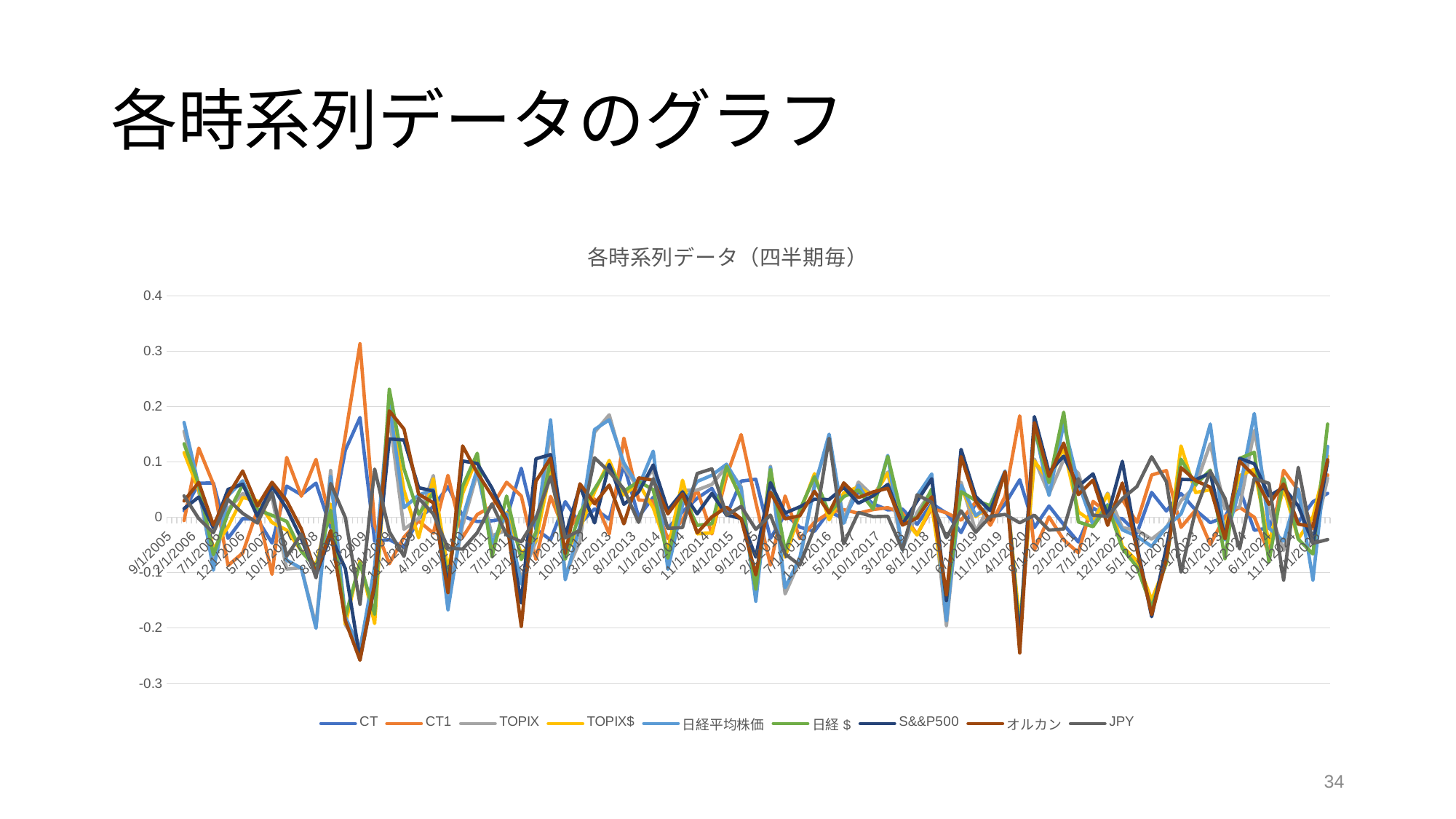

# 各時系列データのグラフ

### Chart: 各時系列データ（四半期毎）

| Category | CT | CT1 | TOPIX | TOPIX$ | 日経平均株価 | 日経$ | S&&P500 | オルカン | JPY |
|---|---|---|---|---|---|---|---|---|---|
| 38596 | None | None | None | None | None | None | None | None | None |
| 38687 | 0.011803333333333332 | -0.00597 | 0.1554244030920622 | 0.11688165606644416 | 0.171350659 | 0.13280791197438194 | 0.015744542263597568 | 0.029597559 | 0.038542747025618045 |
| 38777 | 0.06160333333333332 | 0.12497 | 0.046427435900530584 | 0.04880394355442393 | 0.057187654 | 0.05956416165389335 | 0.03657361739508394 | 0.063078052 | -0.002376507653893349 |
| 38869 | 0.06194333333333333 | 0.05996 | -0.0852370222503109 | -0.05731861413903823 | -0.095542451 | -0.06762404288872732 | -0.019181874683214757 | -0.014292502 | -0.027918408111272674 |
| 38961 | -0.03809333333333333 | -0.08721 | 0.014867255945683153 | -0.017290961789935957 | 0.039356688 | 0.007198470264380891 | 0.050355994922661 | 0.039710368 | 0.03215821773561911 |
| 39052 | -0.0025799999999999664 | -0.06459999999999999 | 0.04274300305591371 | 0.03566034275673639 | 0.065879152 | 0.05879649170082268 | 0.05992860800902636 | 0.083610978 | 0.007082660299177319 |
| 39142 | -0.003296666666666634 | 0.01308 | 0.01917176092260714 | 0.029559929168619978 | 0.003582372 | 0.01397054024601284 | 0.0018315023434678406 | 0.020240773 | -0.01038816824601284 |
| 39234 | -0.04650000000000001 | -0.10311000000000001 | 0.035130558646292415 | -0.009531578336407248 | 0.048036659 | 0.0033745220173003396 | 0.05637221798975897 | 0.063213703 | 0.04466213698269966 |
| 39326 | 0.056316666666666675 | 0.10821 | -0.09339526512294233 | -0.023195434909040094 | -0.077502295 | -0.007302464786097765 | 0.01551135023728612 | 0.029889746 | -0.07019983021390223 |
| 39417 | 0.0406833333333333 | 0.038000000000000006 | -0.09121864937999852 | -0.060621161226617294 | -0.092165542 | -0.06156805384661878 | -0.03900066924839538 | -0.021272439 | -0.030597488153381223 |
| 39508 | 0.06168000000000003 | 0.10471 | -0.196055247179415 | -0.08675578994163935 | -0.200591436 | -0.09129197876222436 | -0.10449827059067766 | -0.102430322 | -0.10929945723777565 |
| 39600 | -0.01900333333333333 | -0.009419999999999998 | 0.08464383797872005 | 0.02363628544155503 | 0.073539714 | 0.012532161462834986 | -0.03281502411833878 | -0.023882479 | 0.06100755253716502 |
| 39692 | 0.12140000000000002 | 0.14751 | -0.19390876936924784 | -0.19315455042145574 | -0.180065285 | -0.1793110660522079 | -0.09293799565926902 | -0.186980677 | -0.0007542189477921072 |
| 39783 | 0.18035333333333334 | 0.3136 | -0.23550572331168995 | -0.07834823260795232 | -0.239747087 | -0.08258959629626236 | -0.2557333484189414 | -0.258322104 | -0.15715749070373763 |
| 39873 | -0.04322 | -0.01414 | -0.10491577701201663 | -0.1920559026568607 | -0.088457189 | -0.17559731464484407 | -0.12396073652121707 | -0.119475437 | 0.08714012564484408 |
| 39965 | -0.04033333333333337 | -0.08404000000000009 | 0.18379398773303604 | 0.20971889884231704 | 0.20538052 | 0.231305431109281 | 0.14162923455547366 | 0.192384266 | -0.025924911109280992 |
| 40057 | -0.05430333333333336 | -0.03604000000000011 | -0.021657728450606293 | 0.048871224550328954 | 0.01739969 | 0.08792864300093524 | 0.13967207790490835 | 0.159433325 | -0.07052895300093524 |
| 40148 | -0.0020266666666666337 | -0.00669 | -0.0024760251008359695 | -0.0369640892344474 | 0.03996824 | 0.005480175866388576 | 0.053414777196698834 | 0.041630775 | 0.034488064133611426 |
| 40238 | 0.0193066666666667 | -0.0287899999999999 | 0.07554481333271948 | 0.06964319204043577 | 0.050250029 | 0.044348407707716295 | 0.04754670977025404 | 0.026235768 | 0.005901621292283708 |
| 40330 | 0.055473333333333374 | 0.0758 | -0.15124660732685444 | -0.09559116355007544 | -0.167177218 | -0.11152177422322099 | -0.12625261369882315 | -0.13623045 | -0.055655443776778994 |
| 40422 | 0.0022999999999996725 | -0.036309999999999995 | -0.01425577576829183 | 0.04324202378677595 | -0.00141745 | 0.05608034955506778 | 0.10184215729659786 | 0.128916848 | -0.05749779955506778 |
| 40513 | -0.0077399999999999925 | 0.005040000000000003 | 0.08022537529824783 | 0.10816694038780877 | 0.087775279 | 0.11571684408956093 | 0.09712480233559699 | 0.080193941 | -0.027941565089560937 |
| 40603 | -0.00639 | 0.01978 | -0.033280226391917446 | -0.057380711257769876 | -0.047428777 | -0.07152926186585243 | 0.05281090813234907 | 0.038564428 | 0.024100484865852433 |
| 40695 | -0.0019599999999999986 | 0.06312 | -0.023462032789533918 | 0.008678572077812148 | 0.006232651 | 0.038373255867346065 | -0.0039298720468202725 | -0.005310315 | -0.032140604867346066 |
| 40787 | 0.08863666666666663 | 0.03855 | -0.1094615579399766 | -0.06528072465825616 | -0.120666518 | -0.07648568471827955 | -0.15463037485141545 | -0.197211574 | -0.04418083328172045 |
| 40878 | -0.021463333333333303 | -0.07587999999999989 | -0.04371811375750628 | -0.042419243591785165 | -0.028556981 | -0.02725811083427888 | 0.10574933876588656 | 0.065075097 | -0.0012988701657211175 |
| 40969 | -0.04081333333333333 | 0.03764 | 0.1592023364620426 | 0.08592095263547699 | 0.176106998 | 0.10282561417343437 | 0.11332016564148531 | 0.106895179 | 0.07328138382656561 |
| 41061 | 0.028156666666666635 | -0.029099999999999997 | -0.10384654033948307 | -0.06668675311180658 | -0.112928748 | -0.07576896077232351 | -0.03342426850920928 | -0.065687296 | -0.03715978722767649 |
| 41153 | -0.011893333333333327 | 0.005400000000000011 | -0.043336797800888005 | -0.01961525675455261 | -0.015284793 | 0.008436748046335396 | 0.05602806676020938 | 0.060513418 | -0.023721541046335396 |
| 41244 | 0.01508666666666667 | 0.03301 | 0.15354219630826982 | 0.04605301077775237 | 0.158649403 | 0.051160217469482544 | -0.010115541973224073 | 0.024340945 | 0.10748918553051745 |
| 41334 | -0.0034700000000000334 | -0.030229999999999996 | 0.18517666913911437 | 0.1027777887116088 | 0.176185673 | 0.0937867925724944 | 0.09555237074119421 | 0.058060631 | 0.08239888042750558 |
| 41426 | 0.0946233333333333 | 0.14295 | 0.09148890765735444 | 0.04047168917119317 | 0.098211077 | 0.04719385851383872 | 0.02336746222832289 | -0.011873804 | 0.051017218486161274 |
| 41518 | 0.0006466666666667028 | 0.0311900000000001 | 0.05178266168068894 | 0.0610058558318932 | 0.055356732 | 0.06457992615120425 | 0.045752854616603944 | 0.071206957 | -0.009223194151204256 |
| 41609 | 0.03615666666666666 | 0.029429999999999998 | 0.08673148968257662 | 0.017026113712329552 | 0.119536119 | 0.04983074302975293 | 0.09463414781578709 | 0.067010468 | 0.06970537597024706 |
| 41699 | -0.01980666666666667 | -0.038590000000000006 | -0.07939725849943967 | -0.05915578848713279 | -0.094126016 | -0.07388454598769313 | 0.012868585481420449 | 0.006027569 | -0.020241470012306872 |
| 41791 | 0.009956666666666666 | -0.004200000000000001 | 0.04841441105024913 | 0.06689994892323438 | 0.022293073 | 0.040778610872985246 | 0.0458728278011933 | 0.042232123 | -0.018485537872985246 |
| 41883 | 0.034413333333333344 | 0.04963000000000001 | 0.049244164926859214 | -0.029871695253088186 | 0.064576444 | -0.014539416179947404 | 0.006133490895296305 | -0.028147554 | 0.0791158601799474 |
| 41974 | 0.052216666666666696 | -0.030060000000000003 | 0.05943661508475947 | -0.028182627706822595 | 0.076008437 | -0.011610805791582066 | 0.042976555408677335 | 0.000647505 | 0.08761924279158206 |
| 42064 | 0.003343333333333661 | 0.07418 | 0.0919776747332262 | 0.0883079458442638 | 0.095890502 | 0.0922207731110376 | 0.0043569041415417245 | 0.018150353 | 0.0036697288889624017 |
| 42156 | 0.06538333333333297 | 0.1494099999999989 | 0.05502552295089067 | 0.035487372066426146 | 0.052175579 | 0.032637428115535466 | -0.0023142106672970624 | -0.002947177 | 0.01953815088446453 |
| 42248 | 0.06863 | 0.027080000000000007 | -0.14441332228885312 | -0.12254144805816844 | -0.151660914 | -0.12978903976931533 | -0.0718737421571854 | -0.104073168 | -0.021871874230684683 |
| 42339 | -0.03806 | -0.0865 | 0.09209941531601962 | 0.08826831210429578 | 0.090422678 | 0.08659157478827617 | 0.0625385067855574 | 0.045359307 | 0.0038311032117238357 |
| 42430 | 0.005543333333333368 | 0.03834 | -0.1384831120075646 | -0.07198090183306502 | -0.127295881 | -0.06079367082550041 | 0.007700443540472558 | -0.002758207 | -0.06650221017449959 |
| 42522 | -0.017926666666666664 | -0.0385999999999999 | -0.07823441685563778 | 0.008098764109353729 | -0.073189604 | 0.013143576964991507 | 0.018814578942583204 | 0.002582912 | -0.08633318096499151 |
| 42614 | -0.025410000000000002 | -0.00923 | 0.05994163491730872 | 0.07871234929822465 | 0.054589619 | 0.07336033338091594 | 0.03253527438224724 | 0.046821642 | -0.01877071438091593 |
| 42705 | 0.010253333333333337 | 0.008350000000000003 | 0.1380598602202304 | -0.004619828264609105 | 0.150124657 | 0.007444968515160494 | 0.032023793412539685 | 0.008116483 | 0.1426796884848395 |
| 42795 | -0.0027000000000000058 | 0.01379 | -0.003965418348034699 | 0.044149009435508486 | -0.010788659 | 0.037325768783543184 | 0.0538600897623055 | 0.062107218 | -0.04811442778354318 |
| 42887 | 0.04671 | 0.00723 | 0.06358358298095641 | 0.05491236251114086 | 0.057750629 | 0.04907940853018444 | 0.025362141497380558 | 0.035497622 | 0.008671220469815551 |
| 42979 | 0.024293333333333333 | 0.013909999999999999 | 0.03825029298549136 | 0.037182772200899175 | 0.015987086 | 0.014919565215407816 | 0.0388292617732583 | 0.045786751 | 0.0010675207845921846 |
| 43070 | 0.01341 | 0.01737 | 0.08183104185404316 | 0.0800543690938989 | 0.111832169 | 0.11005549623985574 | 0.059424718113316344 | 0.052316637 | 0.00177667276014426 |
| 43160 | 0.014763333333333366 | 0.007640000000000098 | -0.05732413129982736 | 0.0012501398534499261 | -0.059296542 | -0.0007222708467227168 | -0.01232121080268816 | -0.014173218 | -0.058574271153277284 |
| 43252 | -0.012836666666666668 | -0.03068 | 0.008464916131803923 | -0.03210860031536253 | 0.038863809 | -0.0017097074471664545 | 0.028924027646568318 | -0.001206714 | 0.040573516447166454 |
| 43344 | 0.024826666666666632 | 0.01587 | 0.04868864229034817 | 0.02176359597146667 | 0.07825413 | 0.051329083681118506 | 0.0694874083603157 | 0.037014279 | 0.026925046318881502 |
| 43435 | 0.00741 | 0.00806 | -0.19580704352254077 | -0.1588919041285729 | -0.186572529 | -0.14965738960603212 | -0.15049285941444146 | -0.140221752 | -0.036915139393967865 |
| 43525 | -0.027593333333333303 | -0.0053 | 0.06324760533746689 | 0.051632229737566565 | 0.0578047 | 0.04618932440009968 | 0.12280328965208914 | 0.109816622 | 0.01161537559990032 |
| 43617 | 0.02570666666666663 | 0.02757 | -0.025774786731129328 | 0.0012934349921191572 | 0.003300716 | 0.030368937723248484 | 0.037177767124127584 | 0.028858871 | -0.027068221723248485 |
| 43709 | -0.007846666666666668 | -0.01439 | 0.02335926584247157 | 0.021692135698080945 | 0.02230631 | 0.020639179855609376 | 0.011820700281813113 | -0.00534438 | 0.0016671301443906244 |
| 43800 | 0.023863333333333337 | 0.03758 | 0.08076526575418265 | 0.07568840987815768 | 0.083760764 | 0.07868390812397504 | 0.08189485217454358 | 0.082172389 | 0.005076855876024966 |
| 43891 | 0.06777666666666667 | 0.18327000000000002 | -0.20447336501415014 | -0.19447975912464047 | -0.223581474 | -0.21358786811049033 | -0.2231567061187896 | -0.245148996 | -0.009993605889509689 |
| 43983 | -0.018706666666666694 | -0.058989999999999994 | 0.10525573767479215 | 0.10163540417772668 | 0.163993181 | 0.1603728475029345 | 0.18192876747199985 | 0.171125395 | 0.003620333497065481 |
| 44075 | 0.020316666666666663 | 0.0006899999999999996 | 0.04191226006595399 | 0.06506556504067086 | 0.039455995 | 0.06260929997471687 | 0.08133777725531277 | 0.073864363 | -0.023153304974716866 |
| 44166 | -0.013306666666666698 | -0.04084 | 0.10457398195973062 | 0.12575451403410123 | 0.168643066 | 0.1898235980743706 | 0.11053976526193034 | 0.13412619 | -0.021180532074370602 |
| 44256 | -0.04472666666666664 | -0.0640599999999999 | 0.07949526287120592 | 0.009727798007027777 | 0.061288659 | -0.008478805864178145 | 0.05612059154262617 | 0.04095877 | 0.06976746486417815 |
| 44348 | 0.016649999999999967 | 0.0286 | -0.005352065464853106 | -0.00895892239584617 | -0.013361172 | -0.016968028930993063 | 0.07853966871217809 | 0.067033401 | 0.003606856930993063 |
| 44440 | 0.0007266666666666671 | 0.00743 | 0.043588119525993785 | 0.04205913600196893 | 0.022702982 | 0.021173998475975144 | 0.0023335172308095557 | -0.014634954 | 0.0015289835240248572 |
| 44531 | -0.002596666666666704 | 0.03164999999999989 | -0.018809799589264545 | -0.052477658103002534 | -0.02269673 | -0.05636458851373798 | 0.10117816997763154 | 0.061917967 | 0.033667858513737985 |
| 44621 | -0.028513333333333335 | -0.009309999999999999 | -0.023323295605291398 | -0.07892602581450361 | -0.034280911 | -0.08988364120921222 | -0.05073270235767372 | -0.059032815 | 0.05560273020921221 |
| 44713 | 0.04486666666666666 | 0.07643 | -0.039604675061084754 | -0.1490420244783992 | -0.052706248 | -0.16214359741731443 | -0.17966616497440513 | -0.175927963 | 0.10943734941731444 |
| 44805 | 0.011399999999999993 | 0.08449999999999999 | -0.01882022550034868 | -0.08316072364357964 | -0.017421722 | -0.08176222014323097 | -0.054214876235236784 | -0.075504924 | 0.06434049814323096 |
| 44896 | 0.0428533333333333 | -0.01827999999999999 | 0.0299245700002285 | 0.12889602094202254 | 0.006045947 | 0.10501739794179404 | 0.0684107478724683 | 0.089829504 | -0.09897145094179405 |
| 44986 | 0.012946666666666669 | 0.013070000000000009 | 0.05741446916809117 | 0.04468220167716565 | 0.071960278 | 0.05922801050907448 | 0.06791298141403947 | 0.066118923 | 0.012732267490925521 |
| 45078 | -0.009700000000000002 | -0.04888000000000001 | 0.13304462580741505 | 0.04978050249533765 | 0.168534858 | 0.08527073468792261 | 0.07973435458827835 | 0.054285289 | 0.0832641233120774 |
| 45170 | 0.0005366666666666344 | 0.001170000000000001 | 0.01508704914931066 | -0.01917243919849467 | -0.040943101 | -0.07520258934780533 | -0.03715740164249945 | -0.038850563 | 0.03425948834780533 |
| 45261 | 0.05128666666666667 | 0.01802 | 0.01833826108641912 | 0.07544547396850468 | 0.049198714 | 0.10630592688208557 | 0.10647858070387334 | 0.101516469 | -0.05710721288208556 |
| 45352 | -0.023476666666666632 | 6.999999999999368e-05 | 0.15698341397585708 | 0.08683803329241076 | 0.187597749 | 0.11745236831655369 | 0.09674564010414016 | 0.074946685 | 0.07014538068344632 |
| 45444 | -0.019316666666666663 | -0.06512 | 0.014703800965127906 | -0.046499908047315755 | -0.019671309 | -0.08087501801244366 | 0.038480393024391414 | 0.023247914 | 0.06120370901244366 |
| 45536 | 0.048256666666666705 | 0.0848900000000001 | -0.06002641237948796 | 0.05333708641426355 | -0.042934944 | 0.07042855479375151 | 0.053831239620224194 | 0.060207201 | -0.11336349879375152 |
| 45627 | -0.008790000000000001 | 0.048339999999999994 | 0.0511927579537804 | -0.03902796480207701 | 0.050772662 | -0.039448060755857405 | 0.020465996778142627 | -0.012344305 | 0.09022072275585741 |
| 45717 | 0.02812333333333333 | -0.02069 | -0.04637058248039036 | 0.0006524710899271924 | -0.113400698 | -0.06637764442968244 | -0.04695350093510711 | -0.016997916 | -0.04702305357031755 |
| 45809 | 0.04313666666666668 | 0.07649000000000011 | 0.07046642416874196 | 0.11074397725577886 | 0.128151793 | 0.1684293460870369 | 0.10046692716243245 | 0.104091501 | -0.0402775530870369 |
34